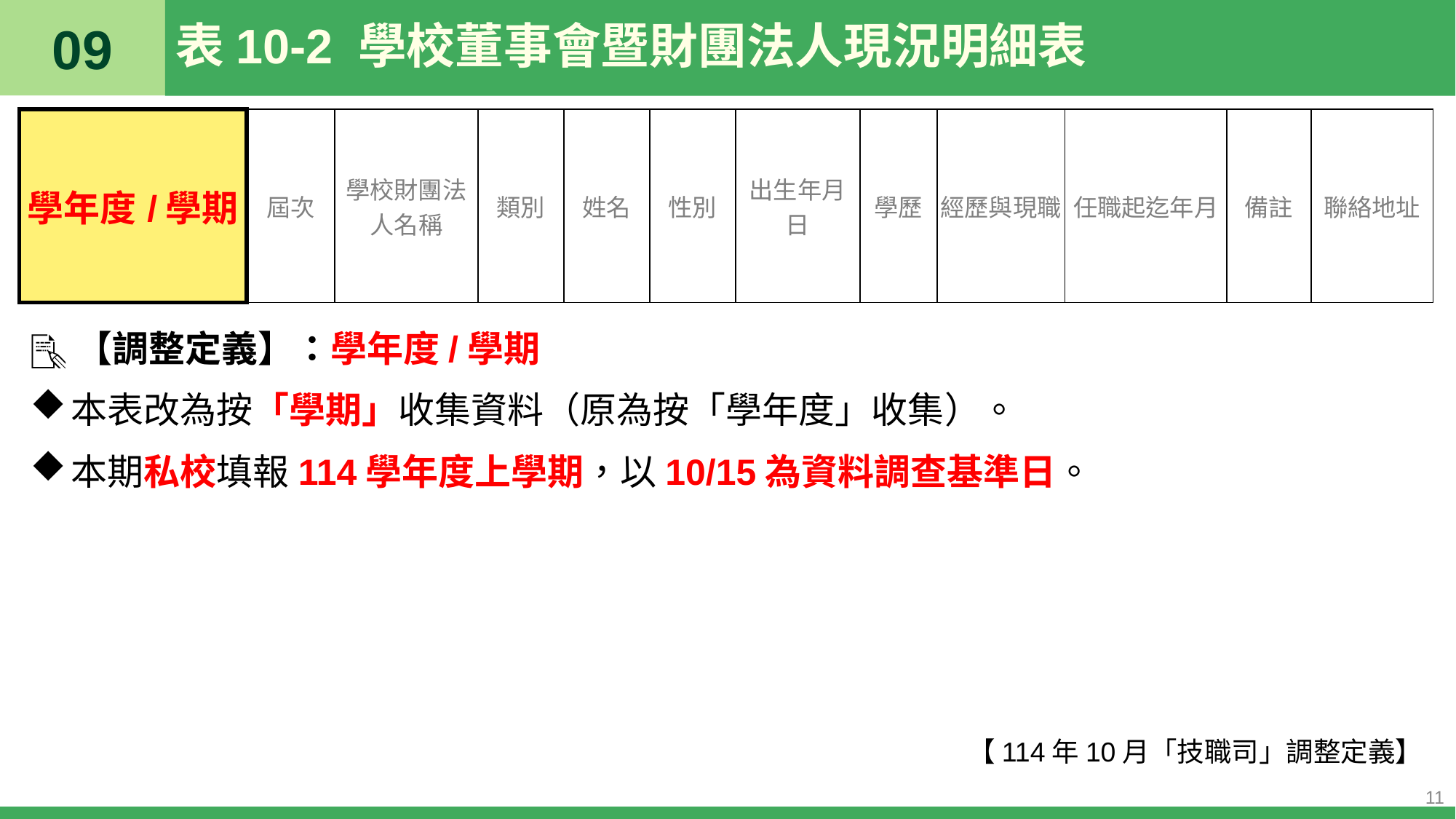

09
# 表10-2 學校董事會暨財團法人現況明細表
| 學年度/學期 | 屆次 | 學校財團法人名稱 | 類別 | 姓名 | 性別 | 出生年月日 | 學歷 | 經歷與現職 | 任職起迄年月 | 備註 | 聯絡地址 |
| --- | --- | --- | --- | --- | --- | --- | --- | --- | --- | --- | --- |
📝【調整定義】：學年度/學期
本表改為按「學期」收集資料（原為按「學年度」收集）。
本期私校填報114學年度上學期，以10/15為資料調查基準日。

【114年10月「技職司」調整定義】
11